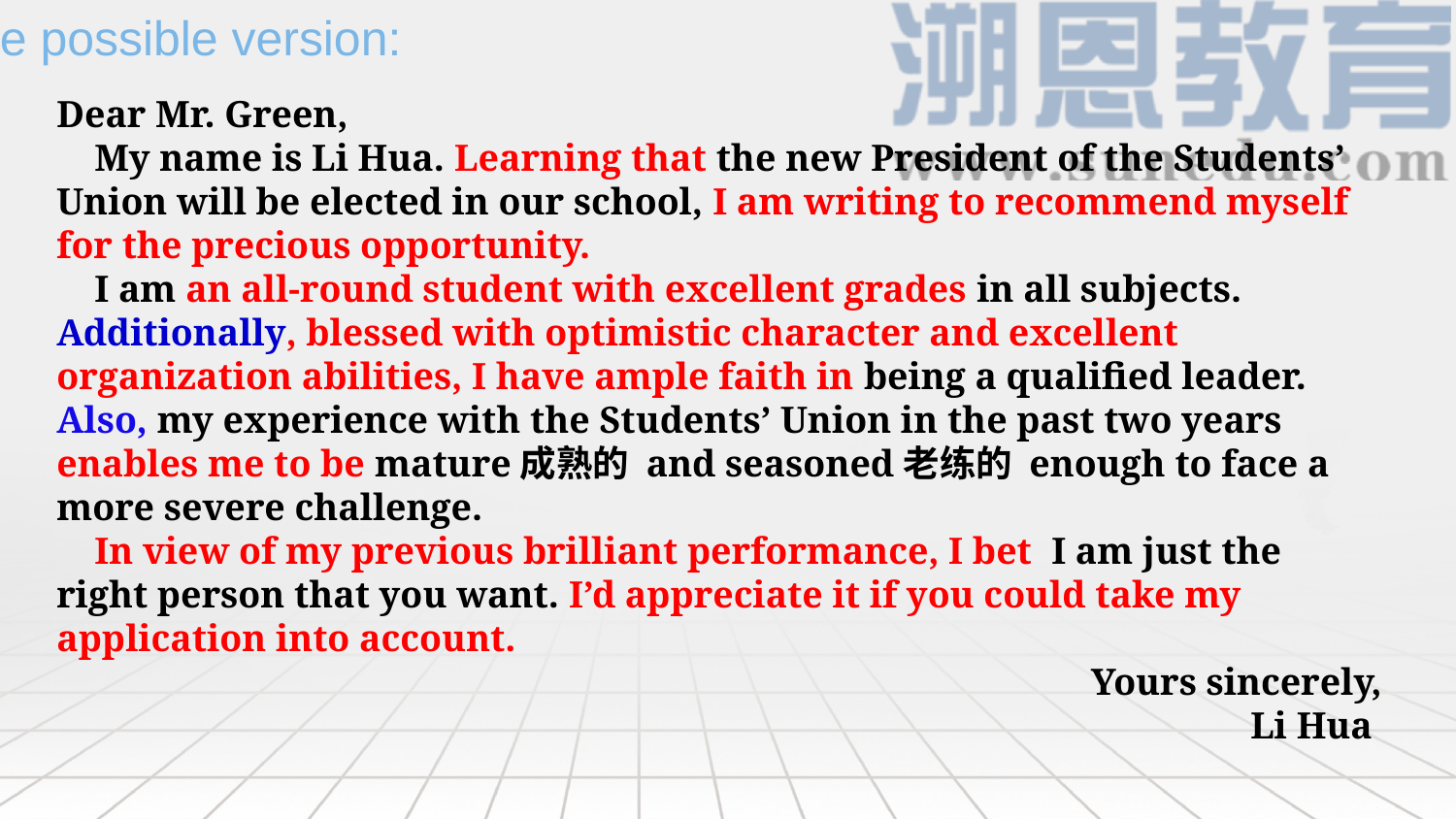

One possible version:
Dear Mr. Green,
    My name is Li Hua. Learning that the new President of the Students’ Union will be elected in our school, I am writing to recommend myself for the precious opportunity.
    I am an all-round student with excellent grades in all subjects. Additionally, blessed with optimistic character and excellent organization abilities, I have ample faith in being a qualified leader. Also, my experience with the Students’ Union in the past two years enables me to be mature成熟的 and seasoned老练的 enough to face a more severe challenge.
    In view of my previous brilliant performance, I bet  I am just the right person that you want. I’d appreciate it if you could take my application into account.
                                                                       Yours sincerely,
                                                                         Li Hua